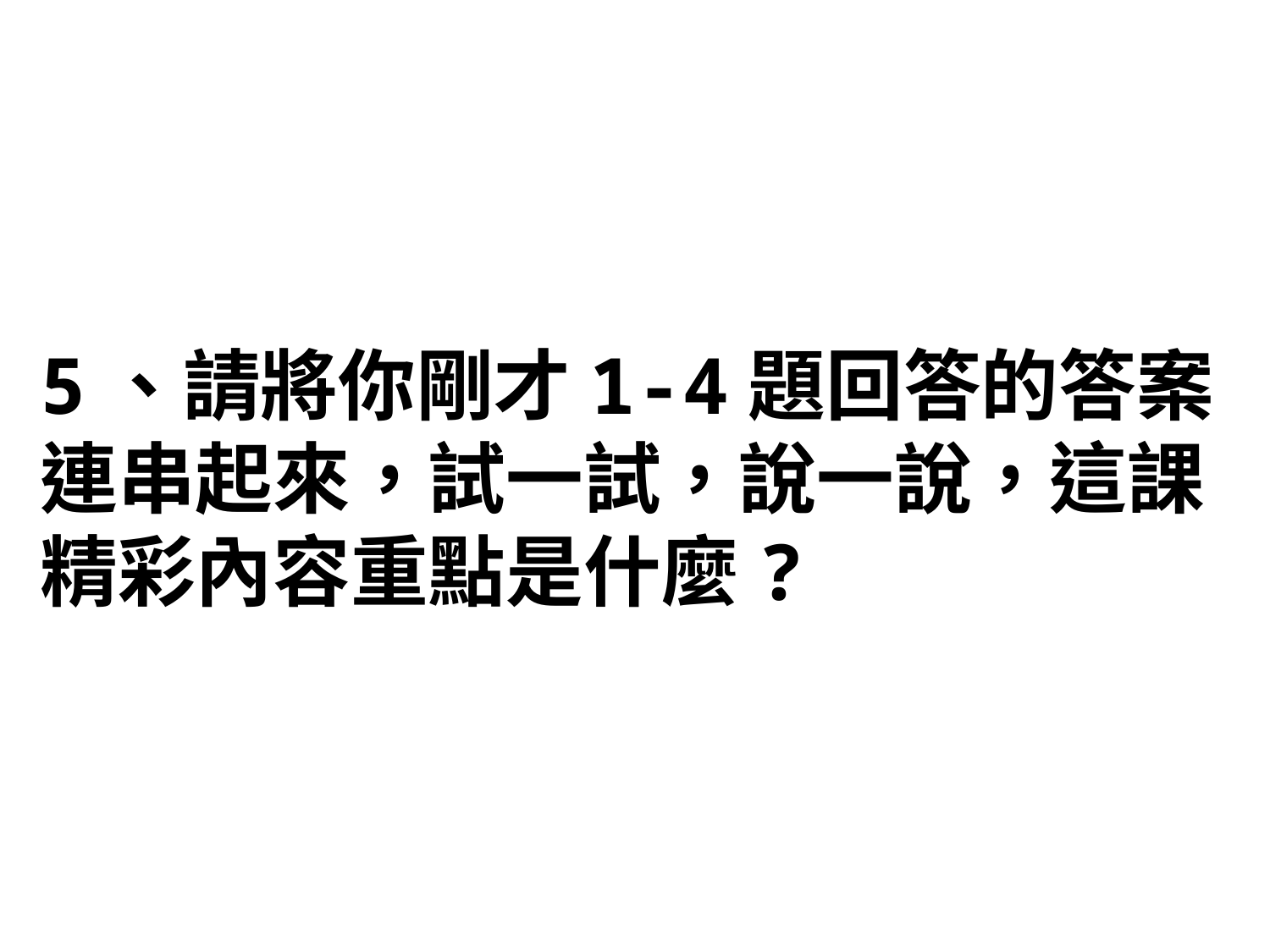

5、請將你剛才1-4題回答的答案連串起來，試一試，說一說，這課精彩內容重點是什麼?